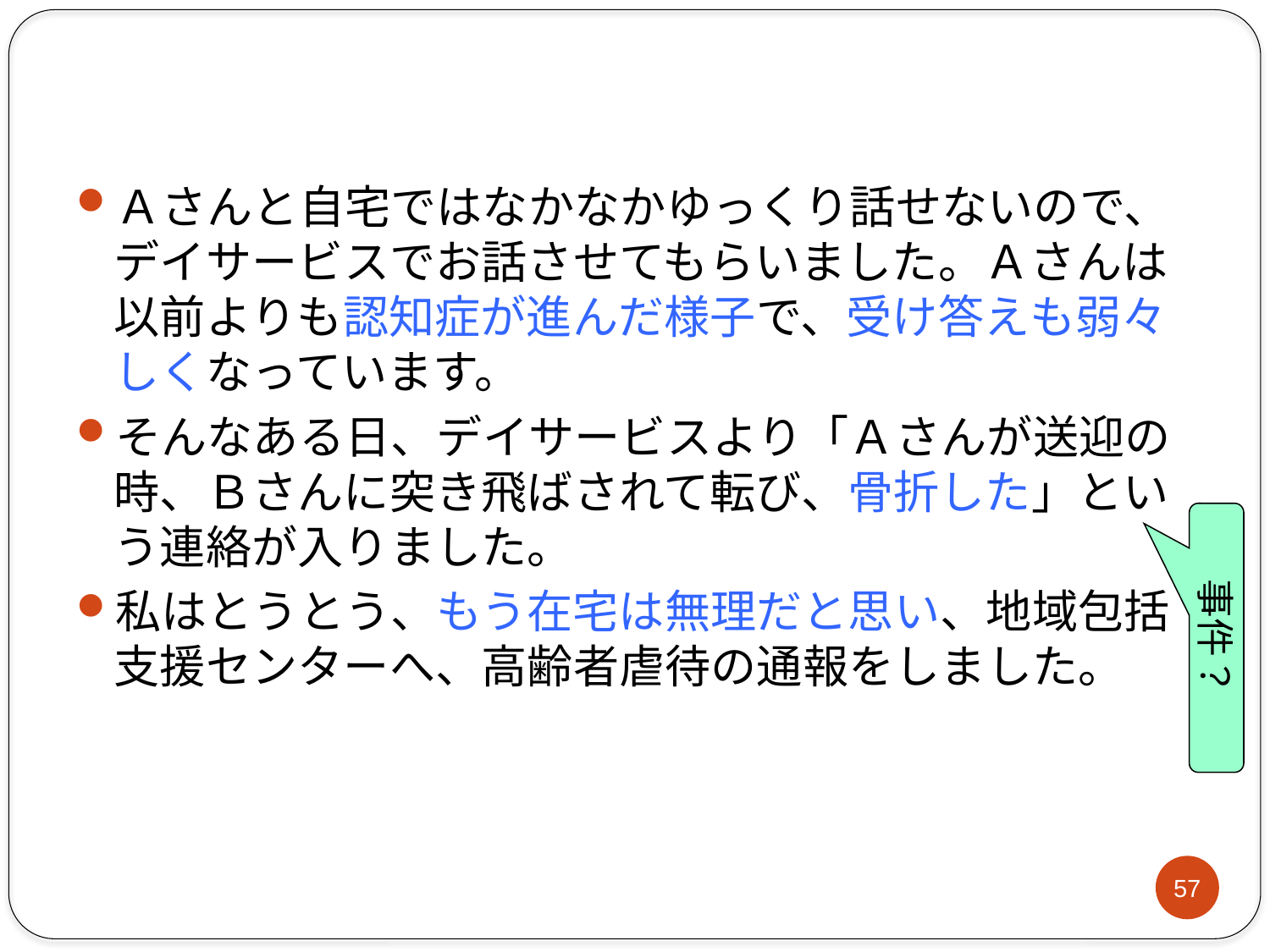

Ａさんと自宅ではなかなかゆっくり話せないので、デイサービスでお話させてもらいました。Ａさんは以前よりも認知症が進んだ様子で、受け答えも弱々しくなっています。
そんなある日、デイサービスより「Ａさんが送迎の時、Ｂさんに突き飛ばされて転び、骨折した」という連絡が入りました。
私はとうとう、もう在宅は無理だと思い、地域包括支援センターへ、高齢者虐待の通報をしました。

事件？
57